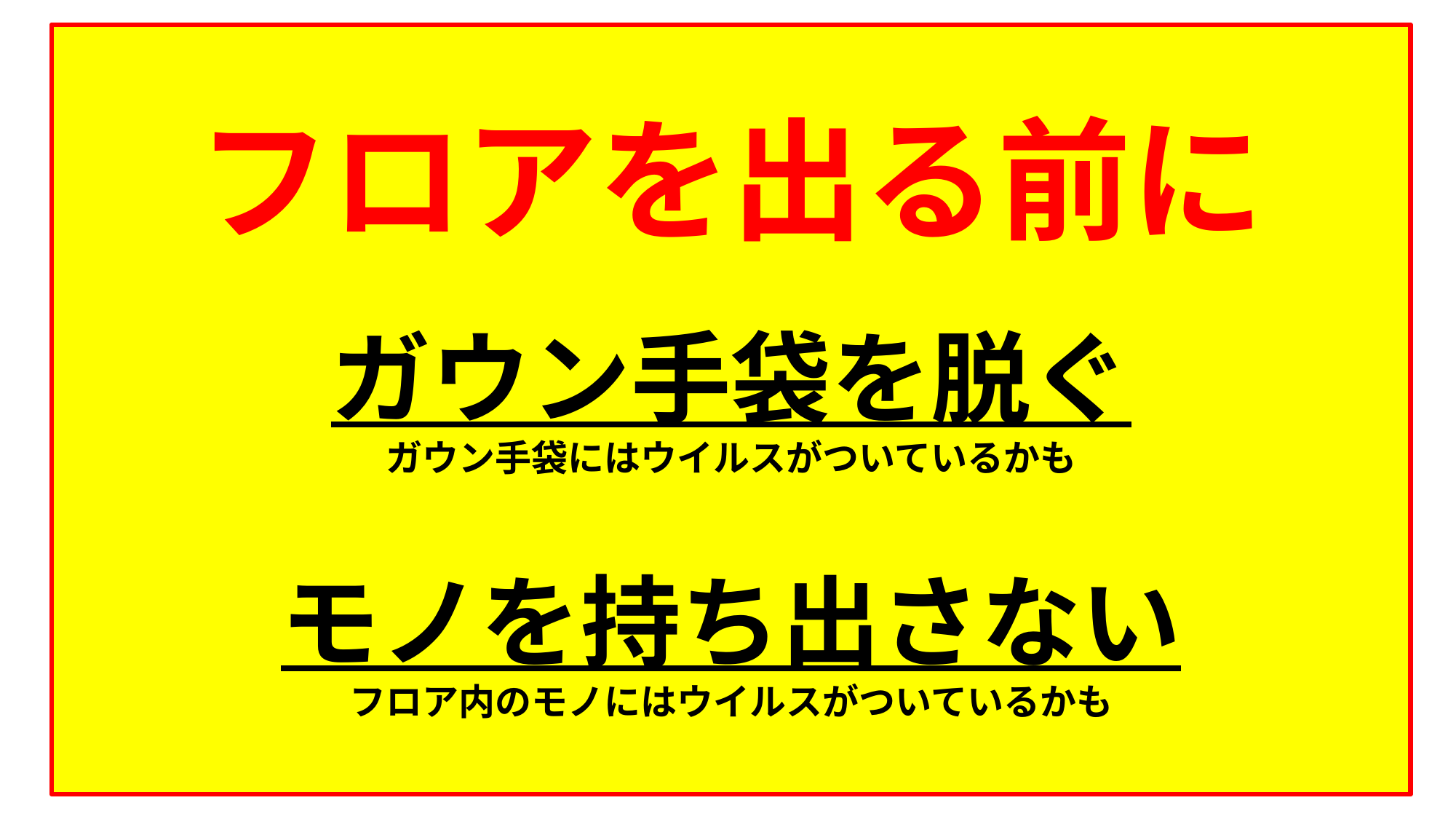

# フロアを出る前に ガウン手袋を脱ぐ ガウン手袋にはウイルスがついているかも モノを持ち出さない フロア内のモノにはウイルスがついているかも